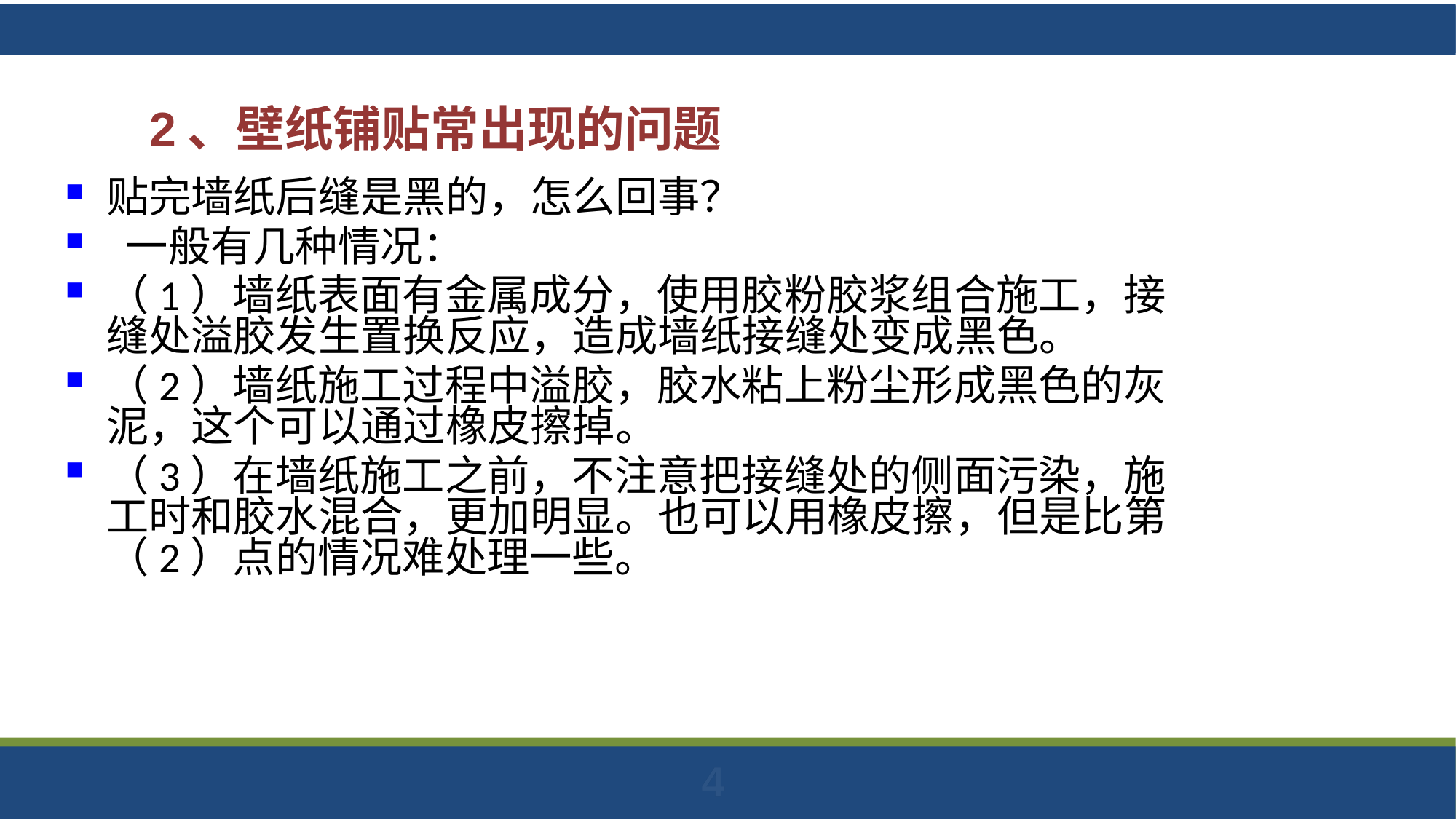

2、壁纸铺贴常出现的问题
贴完墙纸后缝是黑的，怎么回事？
 一般有几种情况：
（1）墙纸表面有金属成分，使用胶粉胶浆组合施工，接缝处溢胶发生置换反应，造成墙纸接缝处变成黑色。
（2）墙纸施工过程中溢胶，胶水粘上粉尘形成黑色的灰泥，这个可以通过橡皮擦掉。
（3）在墙纸施工之前，不注意把接缝处的侧面污染，施工时和胶水混合，更加明显。也可以用橡皮擦，但是比第（2）点的情况难处理一些。

4